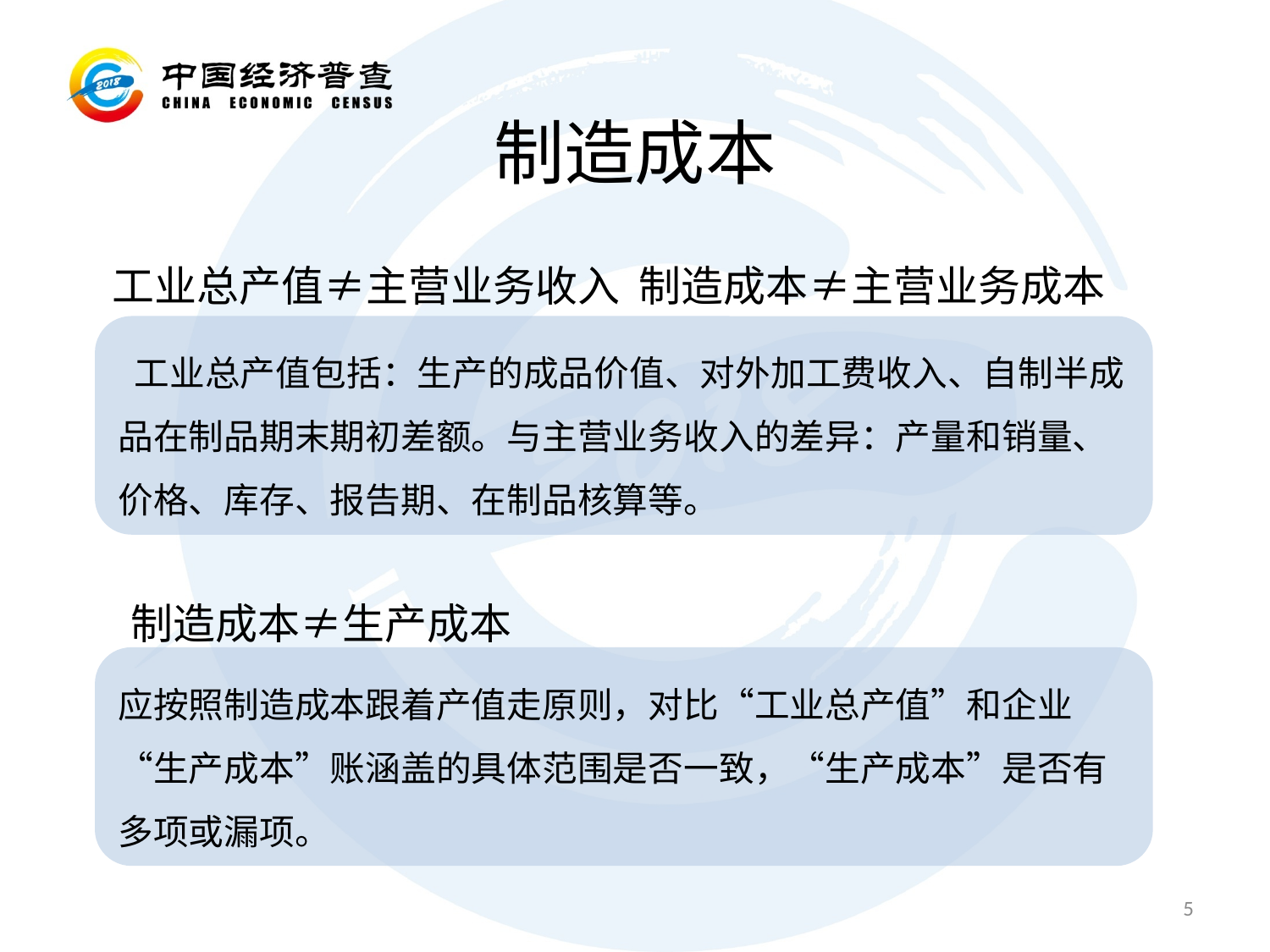

# 制造成本
工业总产值≠主营业务收入  制造成本≠主营业务成本
 工业总产值包括：生产的成品价值、对外加工费收入、自制半成品在制品期末期初差额。与主营业务收入的差异：产量和销量、价格、库存、报告期、在制品核算等。
制造成本≠生产成本
应按照制造成本跟着产值走原则，对比“工业总产值”和企业“生产成本”账涵盖的具体范围是否一致，“生产成本”是否有多项或漏项。
5